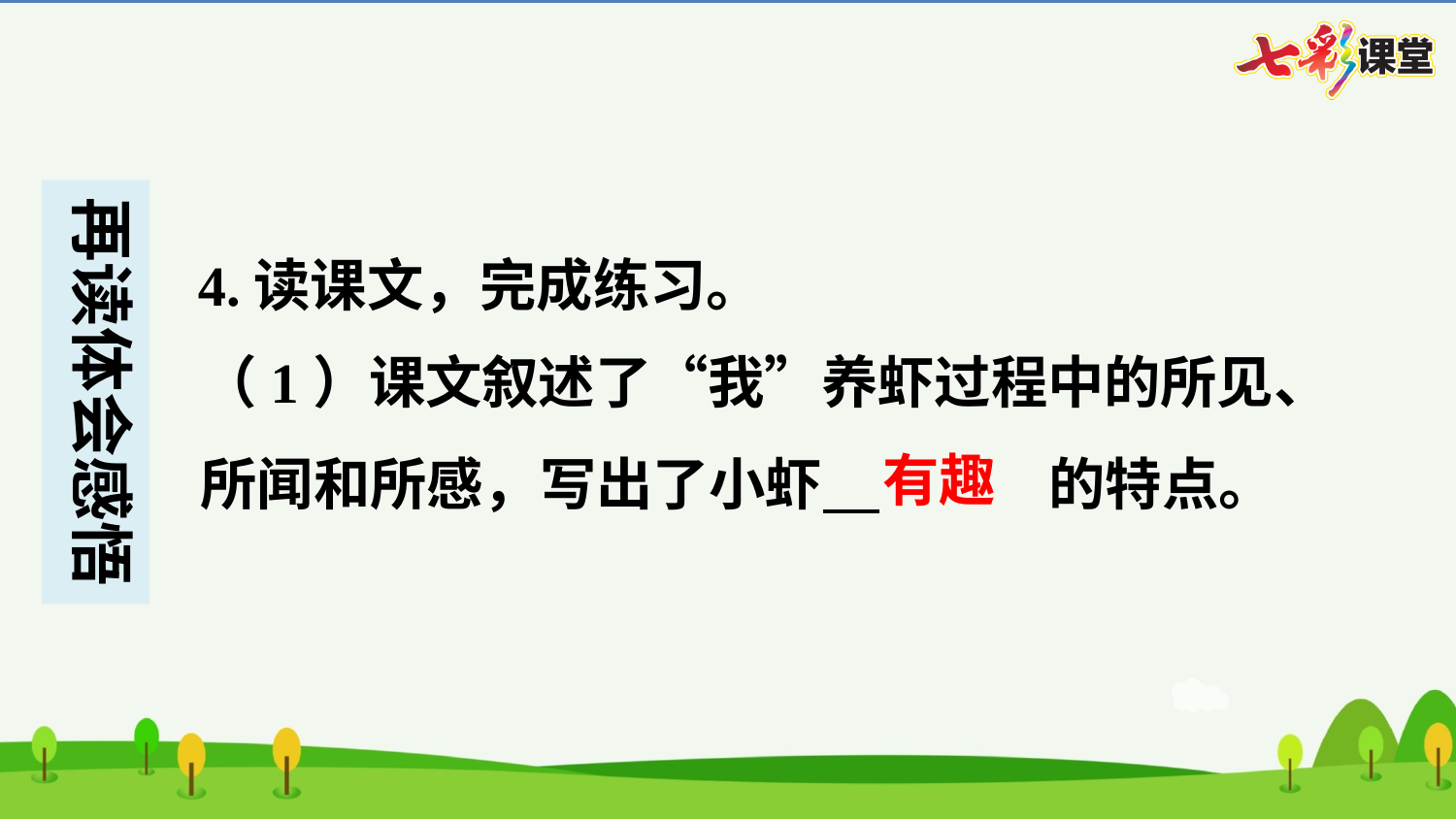

4.读课文，完成练习。
（1）课文叙述了“我”养虾过程中的所见、所闻和所感，写出了小虾 　有趣　的特点。
有趣